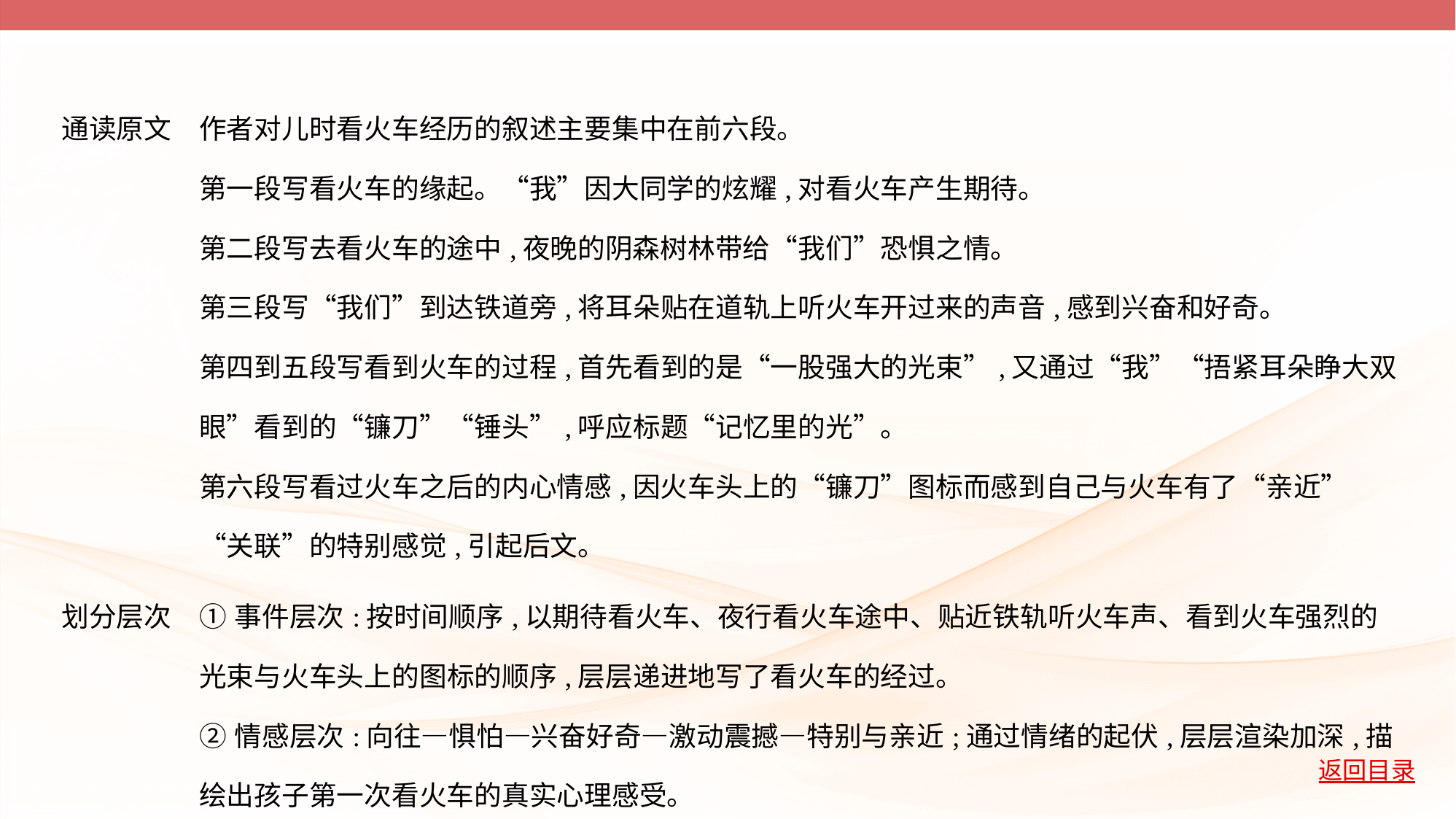

| 通读原文 | 作者对儿时看火车经历的叙述主要集中在前六段。 第一段写看火车的缘起。“我”因大同学的炫耀,对看火车产生期待。 第二段写去看火车的途中,夜晚的阴森树林带给“我们”恐惧之情。 第三段写“我们”到达铁道旁,将耳朵贴在道轨上听火车开过来的声音,感到兴奋和好奇。 第四到五段写看到火车的过程,首先看到的是“一股强大的光束”,又通过“我”“捂紧耳朵睁大双眼”看到的“镰刀”“锤头”,呼应标题“记忆里的光”。 第六段写看过火车之后的内心情感,因火车头上的“镰刀”图标而感到自己与火车有了“亲近”“关联”的特别感觉,引起后文。 |
| --- | --- |
| 划分层次 | ①事件层次:按时间顺序,以期待看火车、夜行看火车途中、贴近铁轨听火车声、看到火车强烈的光束与火车头上的图标的顺序,层层递进地写了看火车的经过。 ②情感层次:向往—惧怕—兴奋好奇—激动震撼—特别与亲近;通过情绪的起伏,层层渲染加深,描绘出孩子第一次看火车的真实心理感受。 |